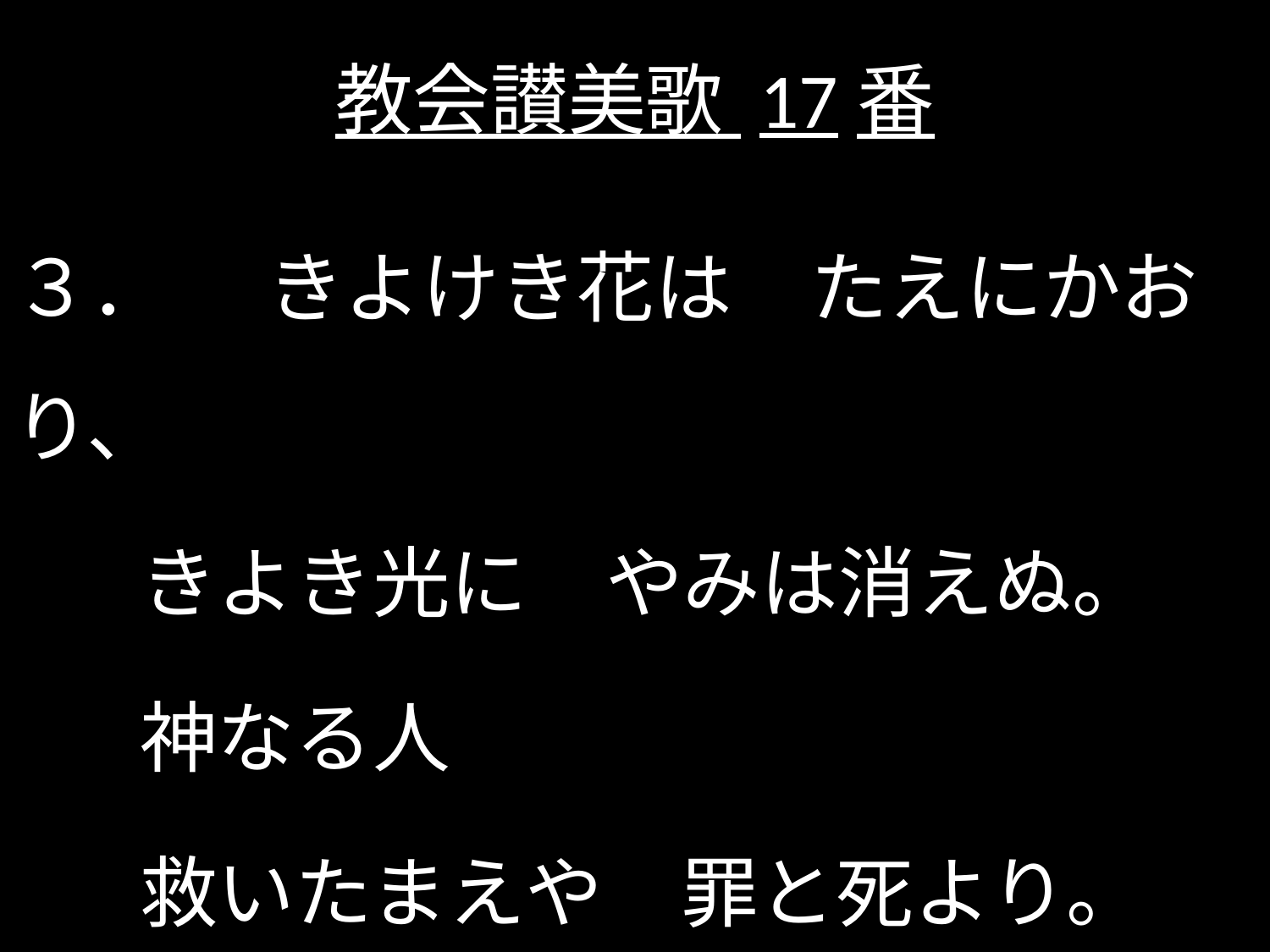

# 教会讃美歌 17番
３．	きよけき花は　たえにかおり、
	きよき光に　やみは消えぬ。
	神なる人
	救いたまえや　罪と死より。